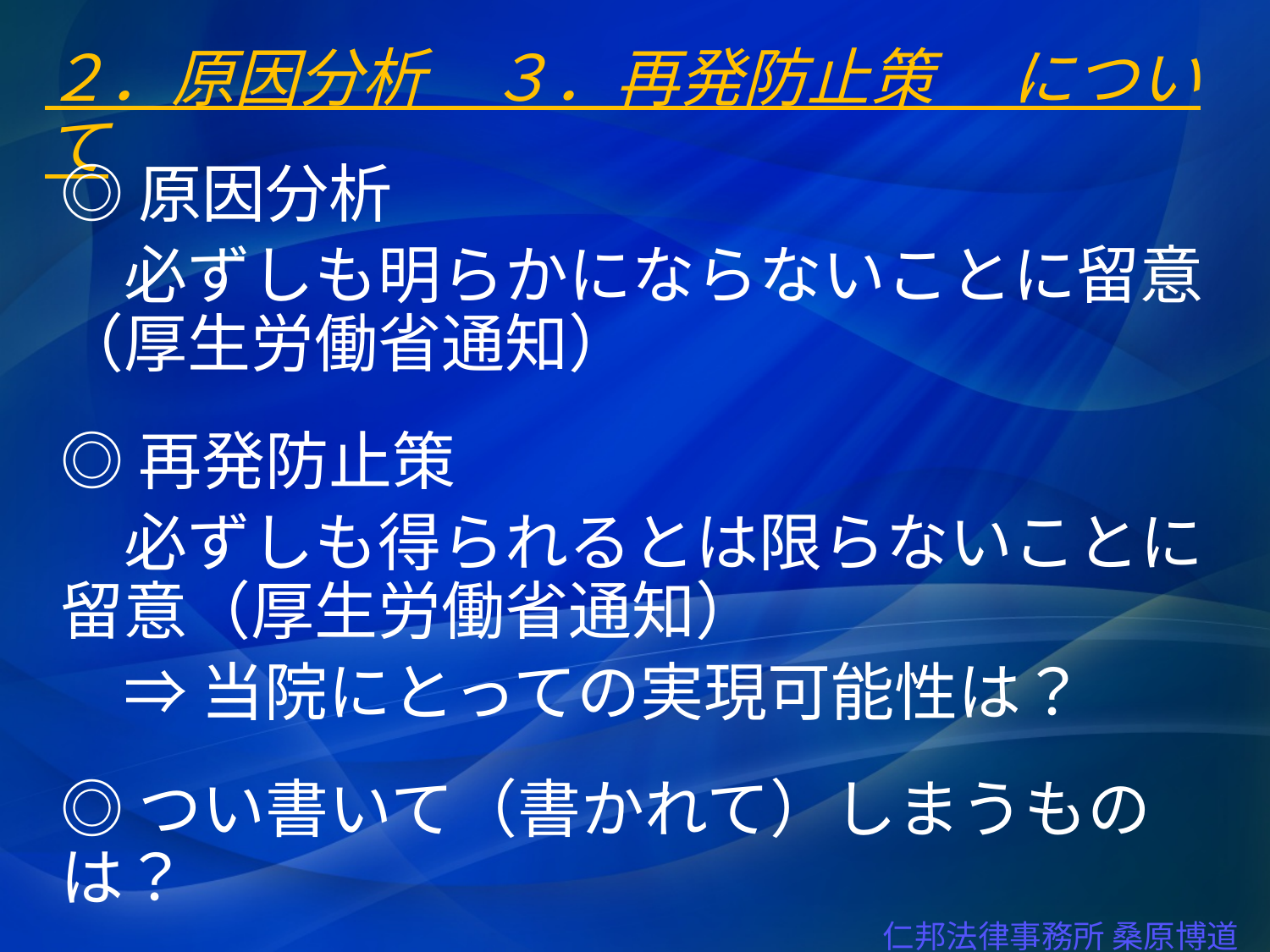

２．原因分析　３．再発防止策 　について
◎原因分析
　必ずしも明らかにならないことに留意（厚生労働省通知）

◎再発防止策
　必ずしも得られるとは限らないことに留意（厚生労働省通知）
　⇒ 当院にとっての実現可能性は？

◎つい書いて（書かれて）しまうものは？

仁邦法律事務所 桑原博道